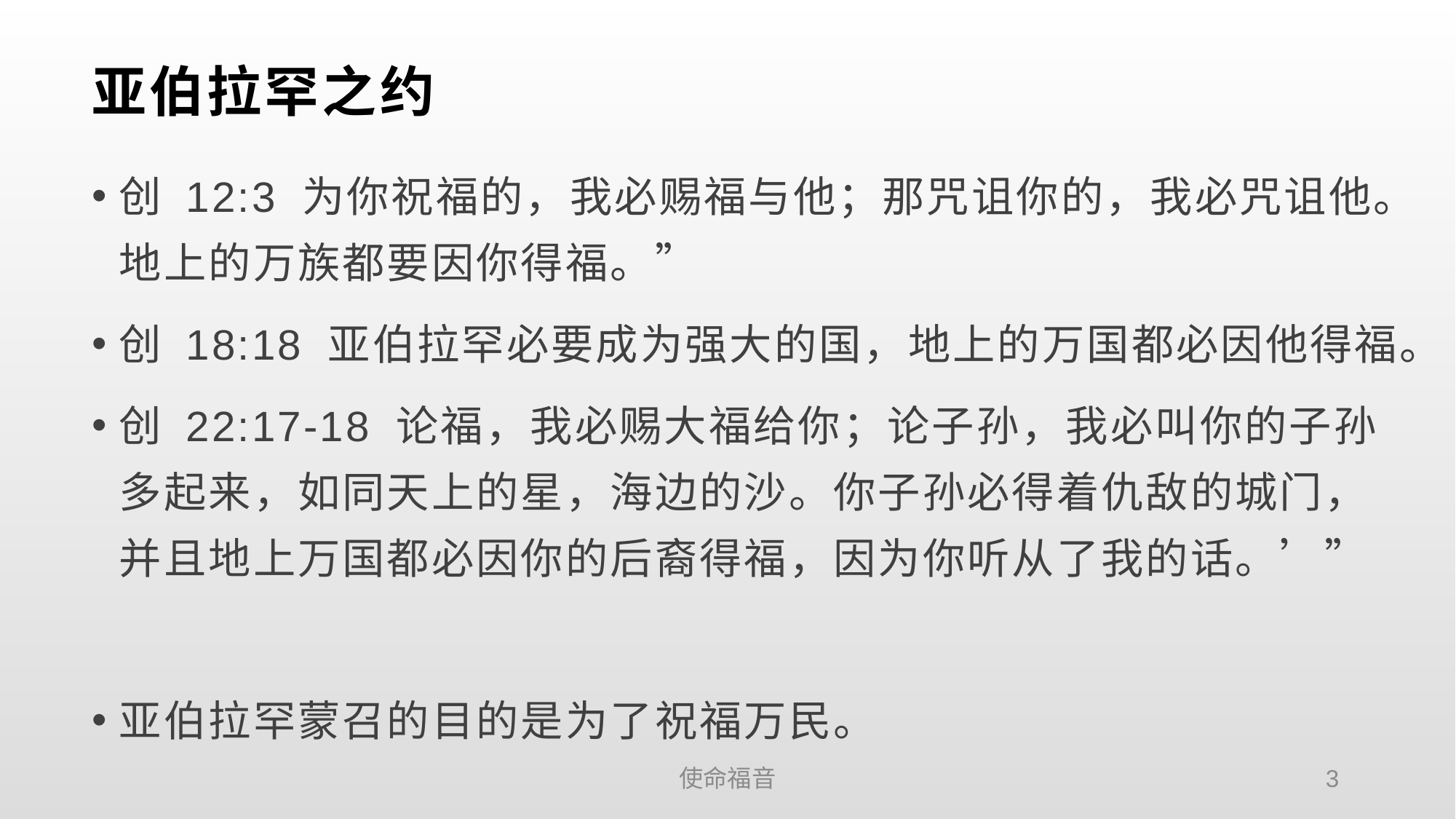

# 亚伯拉罕之约
创 12:3 为你祝福的，我必赐福与他；那咒诅你的，我必咒诅他。地上的万族都要因你得福。”
创 18:18 亚伯拉罕必要成为强大的国，地上的万国都必因他得福。
创 22:17-18 论福，我必赐大福给你；论子孙，我必叫你的子孙多起来，如同天上的星，海边的沙。你子孙必得着仇敌的城门，并且地上万国都必因你的后裔得福，因为你听从了我的话。’”

亚伯拉罕蒙召的目的是为了祝福万民。

使命福音
3